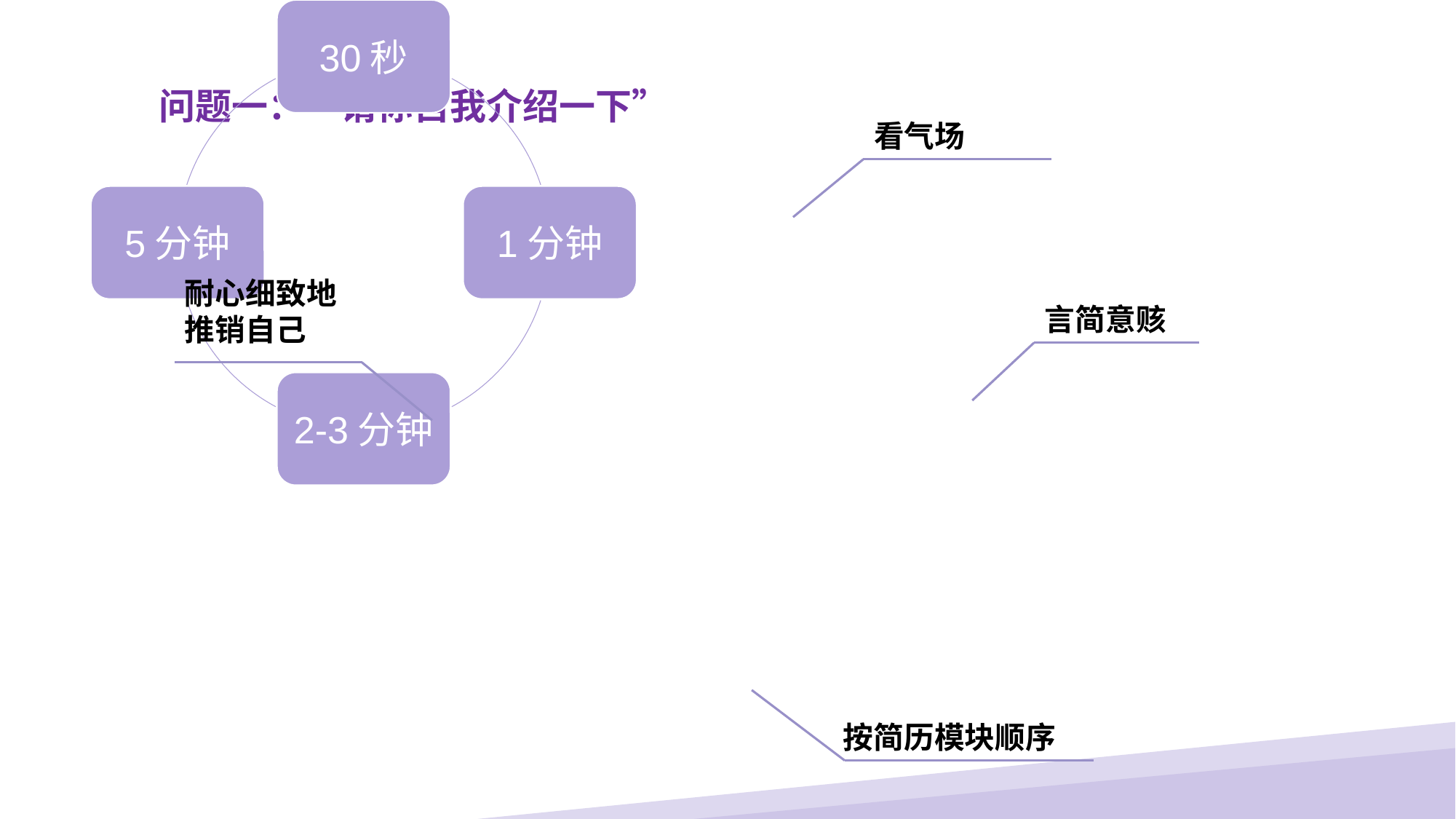

问题一：“请你自我介绍一下”
看气场
30秒
1分钟
2-3分钟
5分钟
耐心细致地推销自己
言简意赅
按简历模块顺序